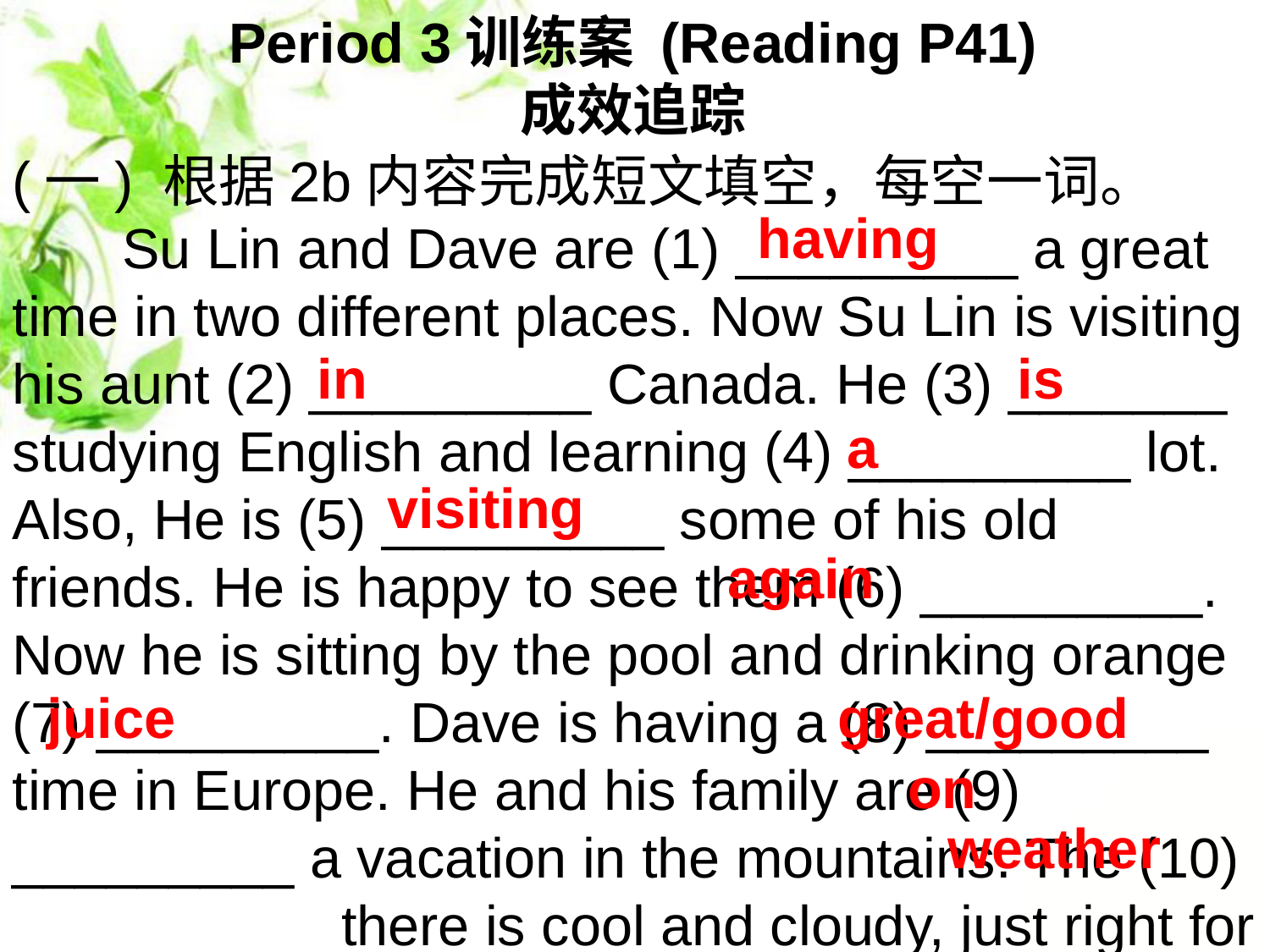

Period 3训练案 (Reading P41)
成效追踪
(一) 根据2b内容完成短文填空，每空一词。
       Su Lin and Dave are (1) _________ a great time in two different places. Now Su Lin is visiting his aunt (2) _________ Canada. He (3) _______ studying English and learning (4) _________ lot. Also, He is (5) _________ some of his old friends. He is happy to see them (6) _________. Now he is sitting by the pool and drinking orange (7) _________. Dave is having a (8) _________ time in Europe. He and his family are (9) _________ a vacation in the mountains. The (10) __________ there is cool and cloudy, just right for walking.
having
in
is
a
visiting
again
juice
great/good
on
weather